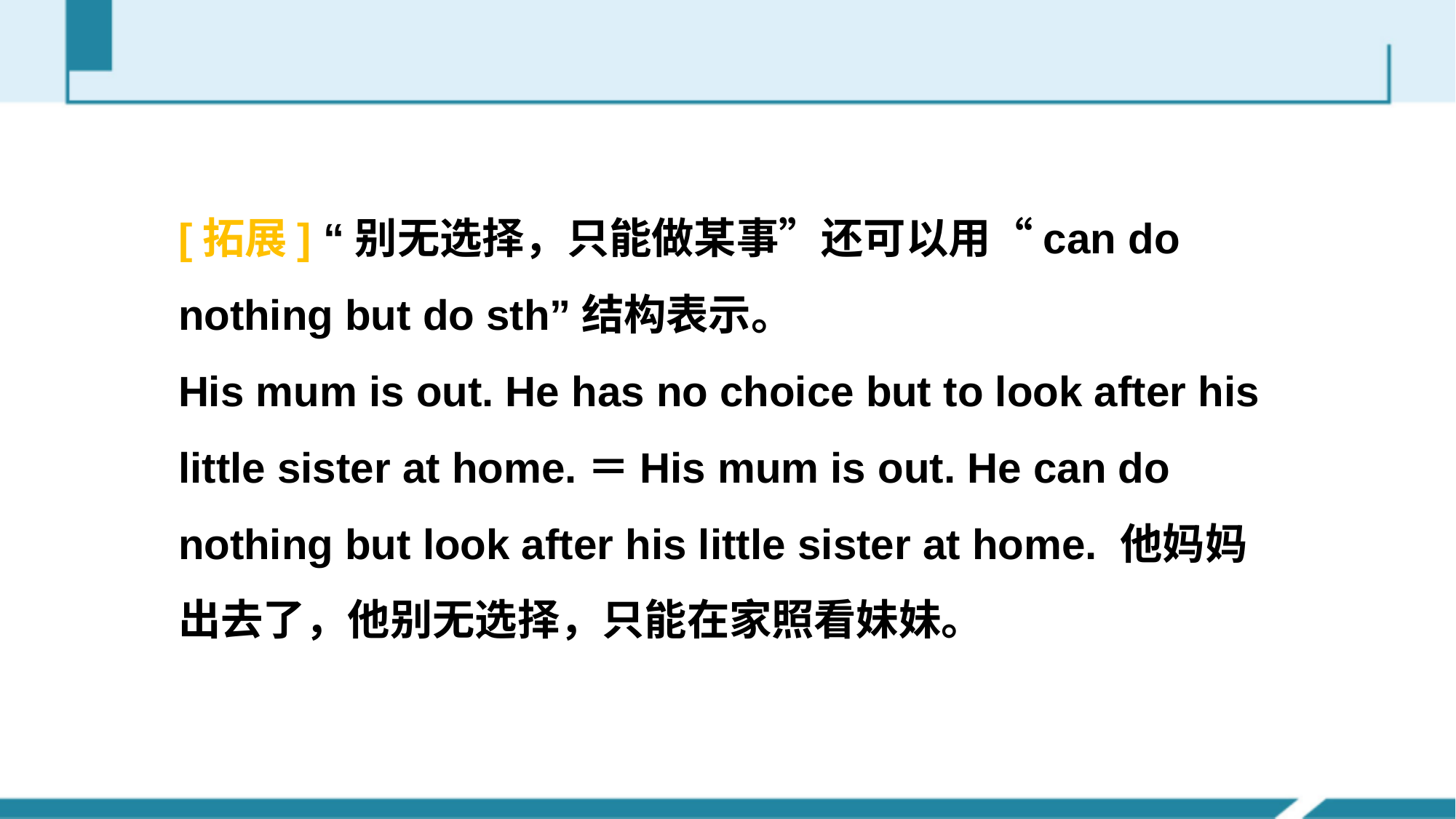

#
[拓展] “别无选择，只能做某事”还可以用“can do nothing but do sth”结构表示。
His mum is out. He has no choice but to look after his little sister at home.＝His mum is out. He can do nothing but look after his little sister at home. 他妈妈出去了，他别无选择，只能在家照看妹妹。